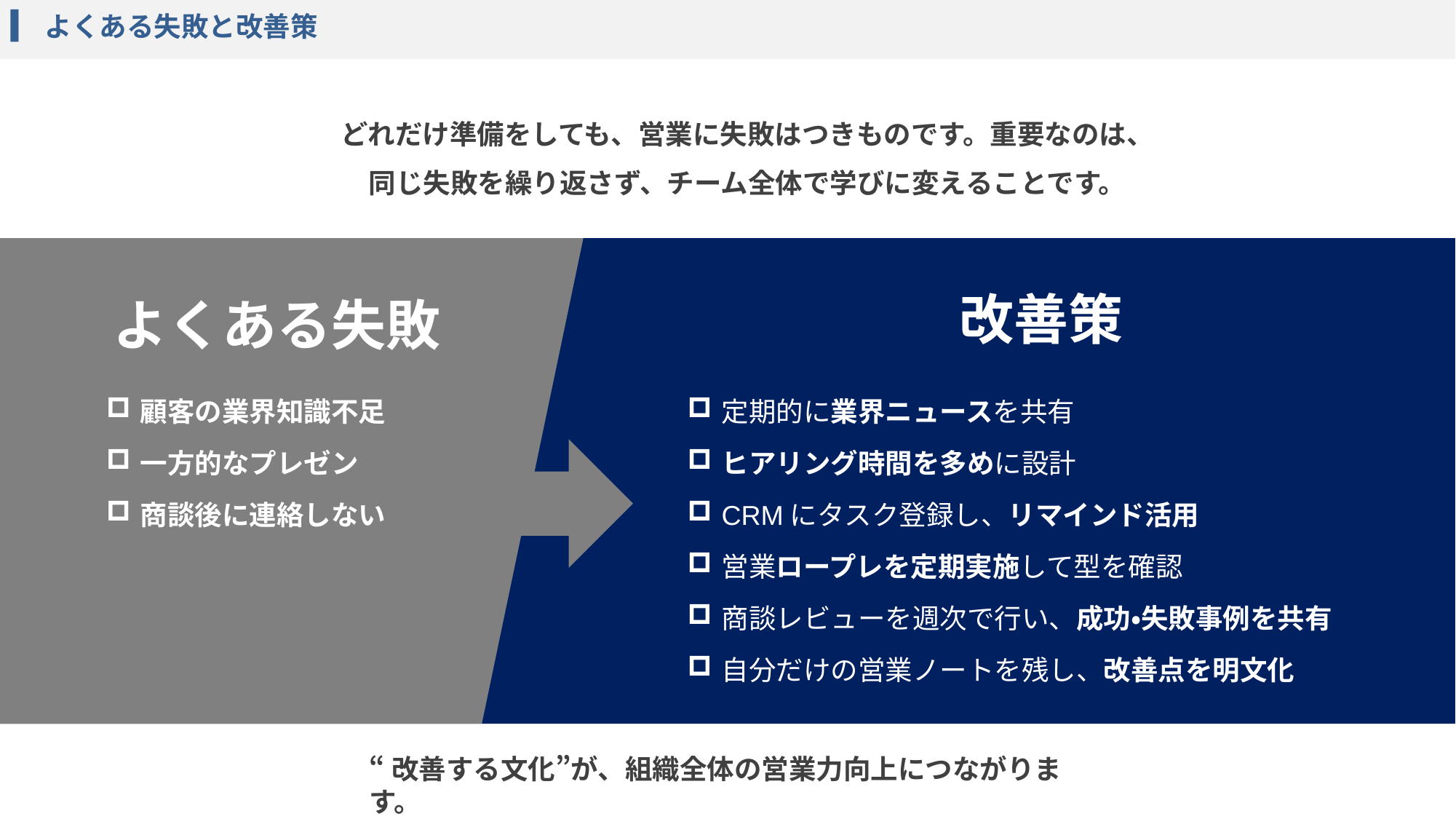

よくある失敗と改善策
どれだけ準備をしても、営業に失敗はつきものです。重要なのは、
同じ失敗を繰り返さず、チーム全体で学びに変えることです。

改善策
よくある失敗
顧客の業界知識不足
一方的なプレゼン
商談後に連絡しない
定期的に業界ニュースを共有
ヒアリング時間を多めに設計
CRMにタスク登録し、リマインド活用
営業ロープレを定期実施して型を確認
商談レビューを週次で行い、成功・失敗事例を共有
自分だけの営業ノートを残し、改善点を明文化

“改善する文化”が、組織全体の営業力向上につながります。